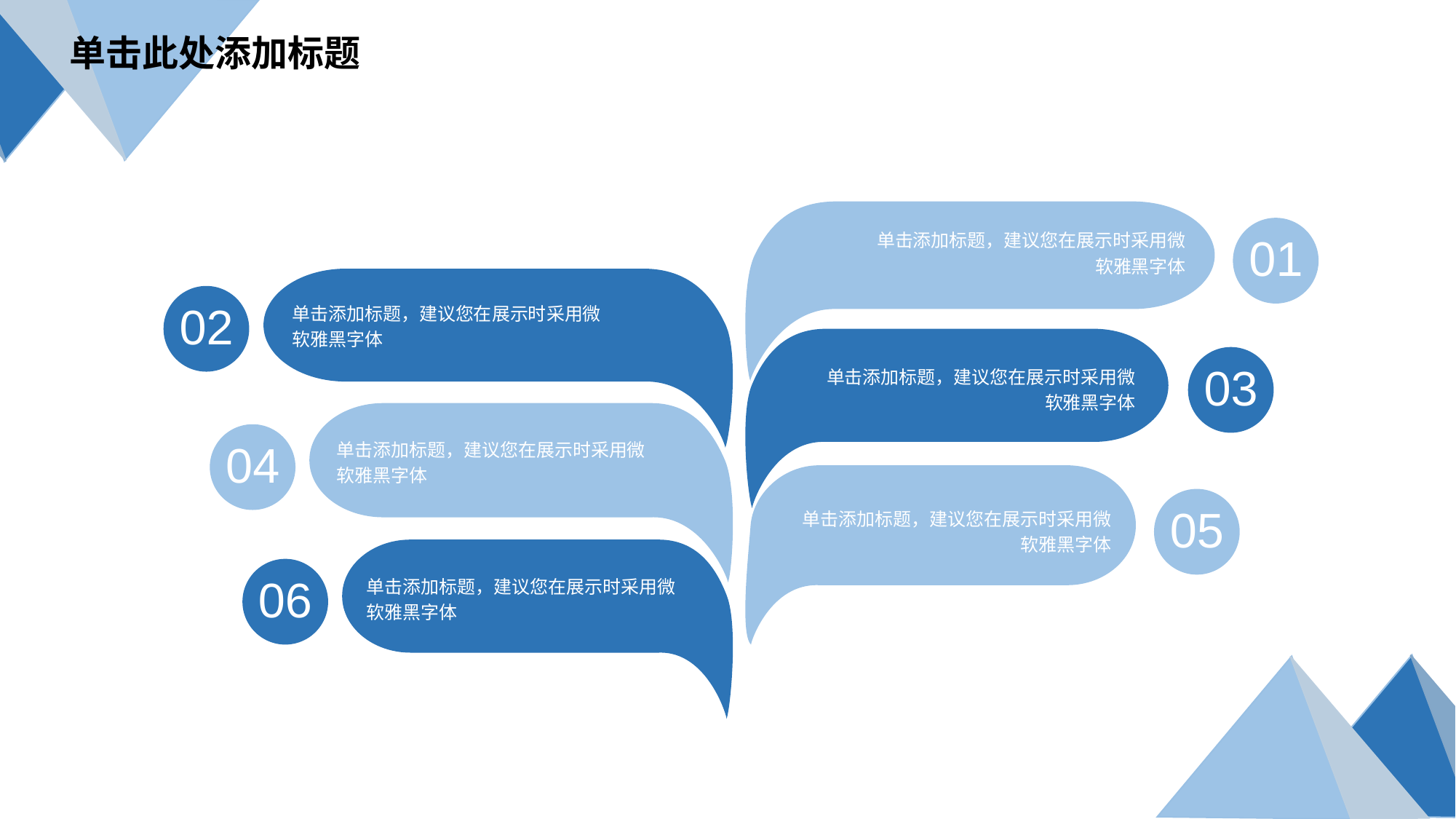

单击此处添加标题

单击添加标题，建议您在展示时采用微软雅黑字体

01

单击添加标题，建议您在展示时采用微软雅黑字体

02

单击添加标题，建议您在展示时采用微软雅黑字体

03

单击添加标题，建议您在展示时采用微软雅黑字体

04

单击添加标题，建议您在展示时采用微软雅黑字体

05

单击添加标题，建议您在展示时采用微软雅黑字体

06